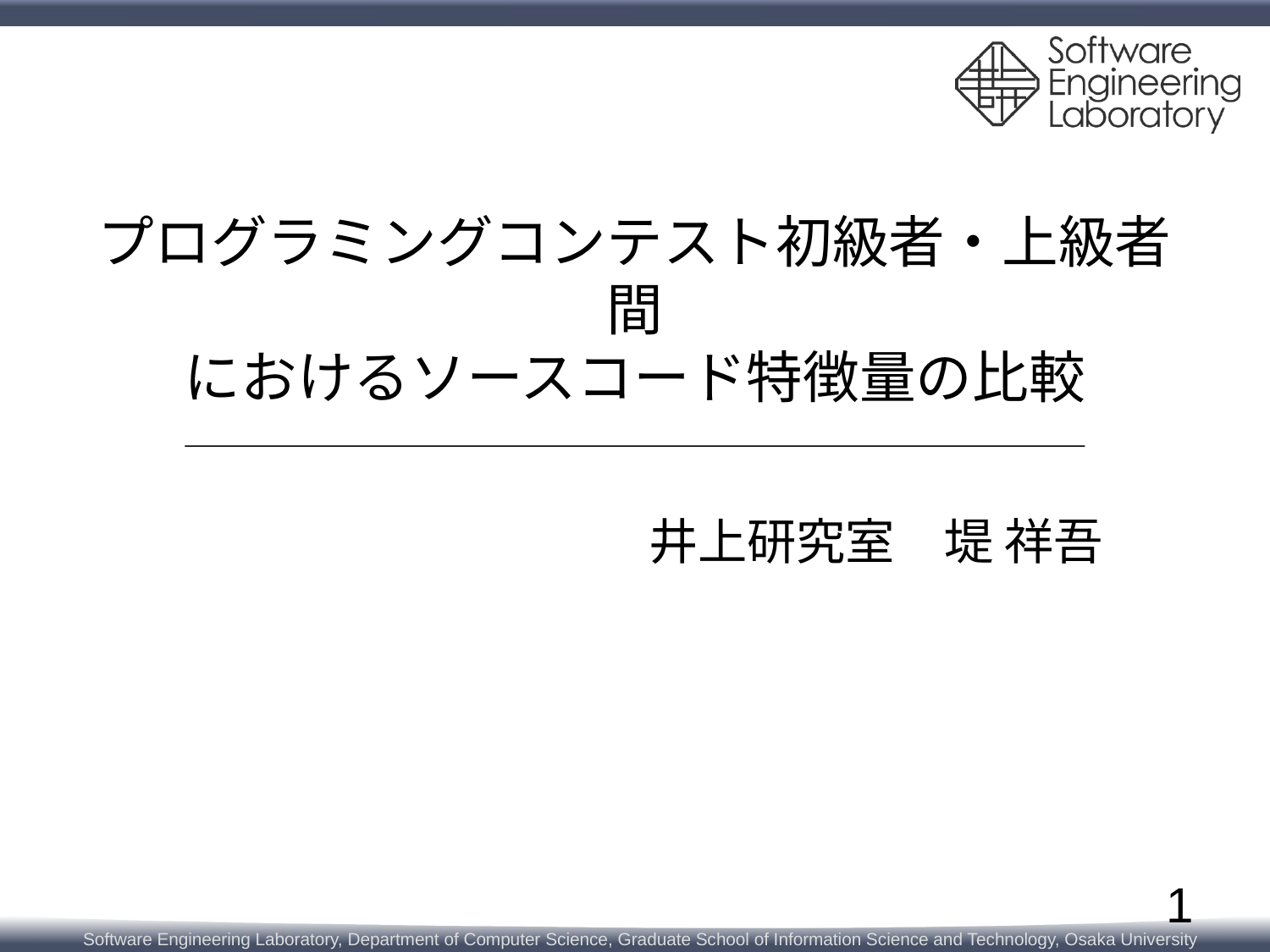

# プログラミングコンテスト初級者・上級者間 におけるソースコード特徴量の比較
井上研究室　堤 祥吾
1